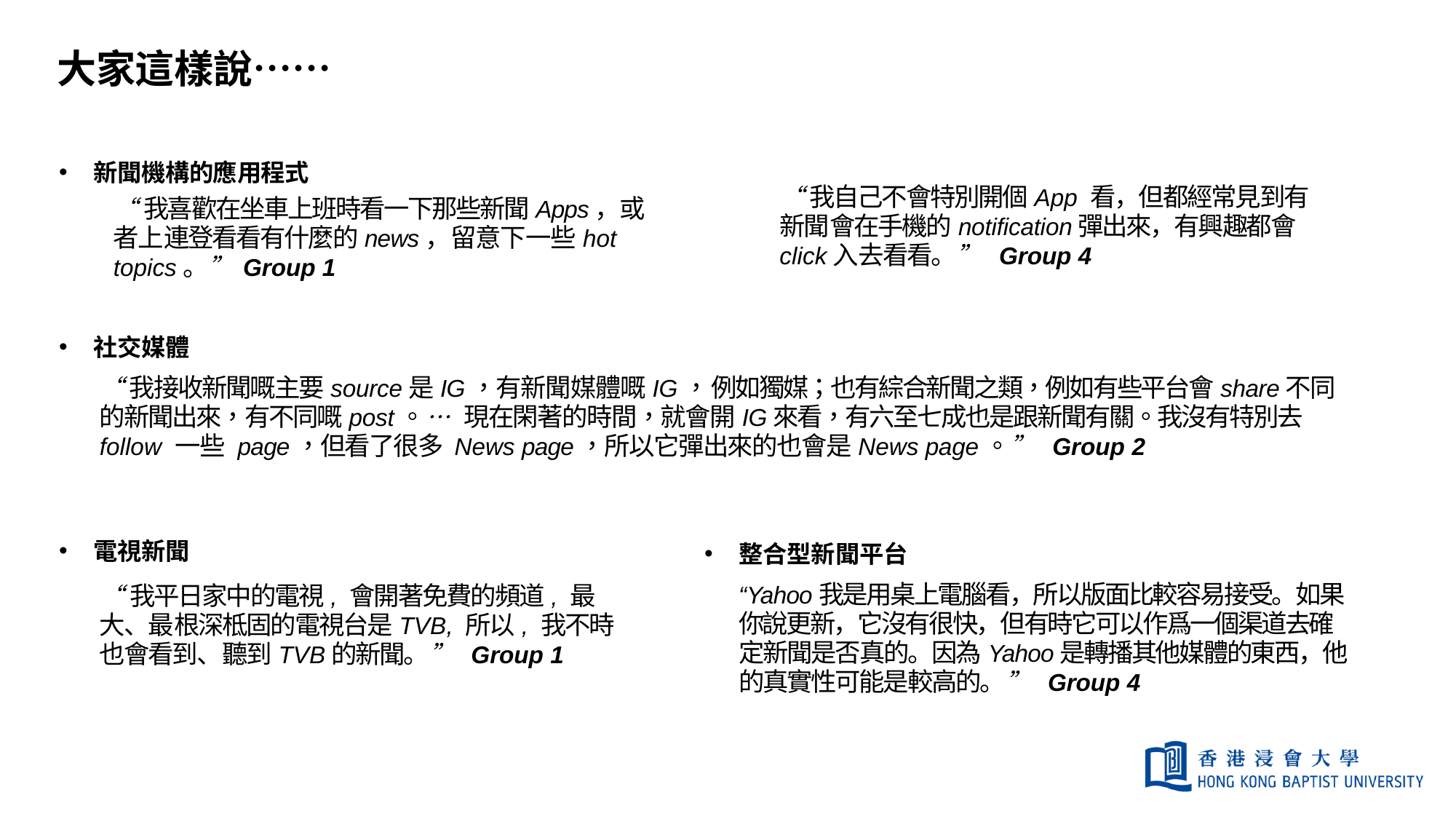

# 大家這樣說……
新聞機構的應用程式
“我喜歡在坐車上班時看一下那些新聞Apps，或者上連登看看有什麼的news，留意下一些hot topics。” Group 1
“我自己不會特別開個App 看，但都經常見到有新聞會在手機的notification彈出來，有興趣都會 click入去看看。” Group 4
社交媒體
“我接收新聞嘅主要source是IG，有新聞媒體嘅IG， 例如獨媒；也有綜合新聞之類，例如有些平台會share不同的新聞出來，有不同嘅post。…  現在閑著的時間，就會開IG來看，有六至七成也是跟新聞有關。我沒有特別去follow 一些 page，但看了很多 News page，所以它彈出來的也會是News page。”  Group 2
電視新聞
“我平日家中的電視, 會開著免費的頻道, 最大、最根深柢固的電視台是TVB, 所以, 我不時也會看到、聽到TVB的新聞。” Group 1
整合型新聞平台
“Yahoo我是用桌上電腦看，所以版面比較容易接受。如果你說更新，它沒有很快，但有時它可以作爲一個渠道去確定新聞是否真的。因為Yahoo是轉播其他媒體的東西，他的真實性可能是較高的。” Group 4